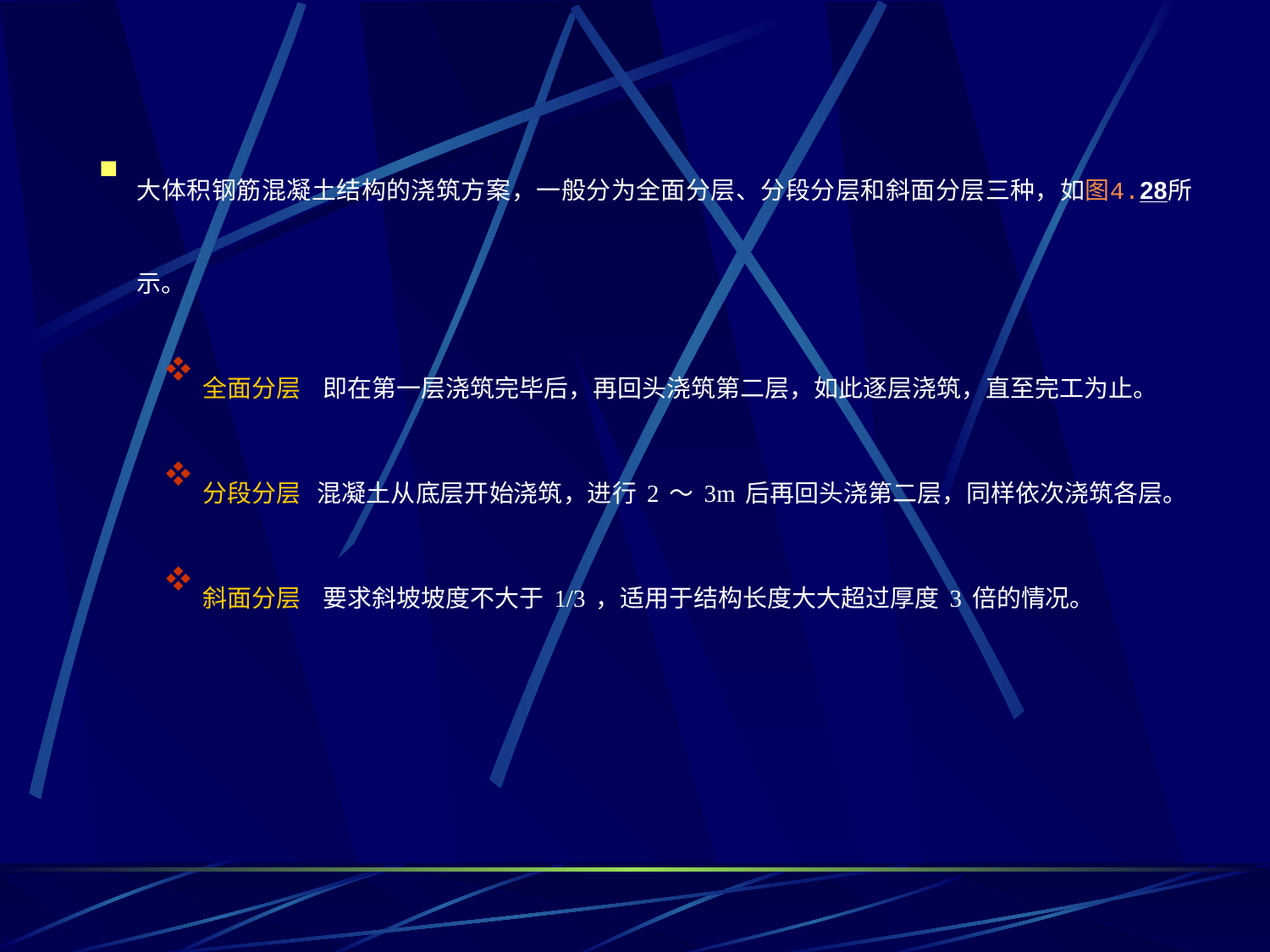

大体积钢筋混凝土结构的浇筑方案，一般分为全面分层、分段分层和斜面分层三种，如图4.28所示。
全面分层    即在第一层浇筑完毕后，再回头浇筑第二层，如此逐层浇筑，直至完工为止。
分段分层   混凝土从底层开始浇筑，进行2～3m后再回头浇第二层，同样依次浇筑各层。
斜面分层    要求斜坡坡度不大于1/3，适用于结构长度大大超过厚度3倍的情况。